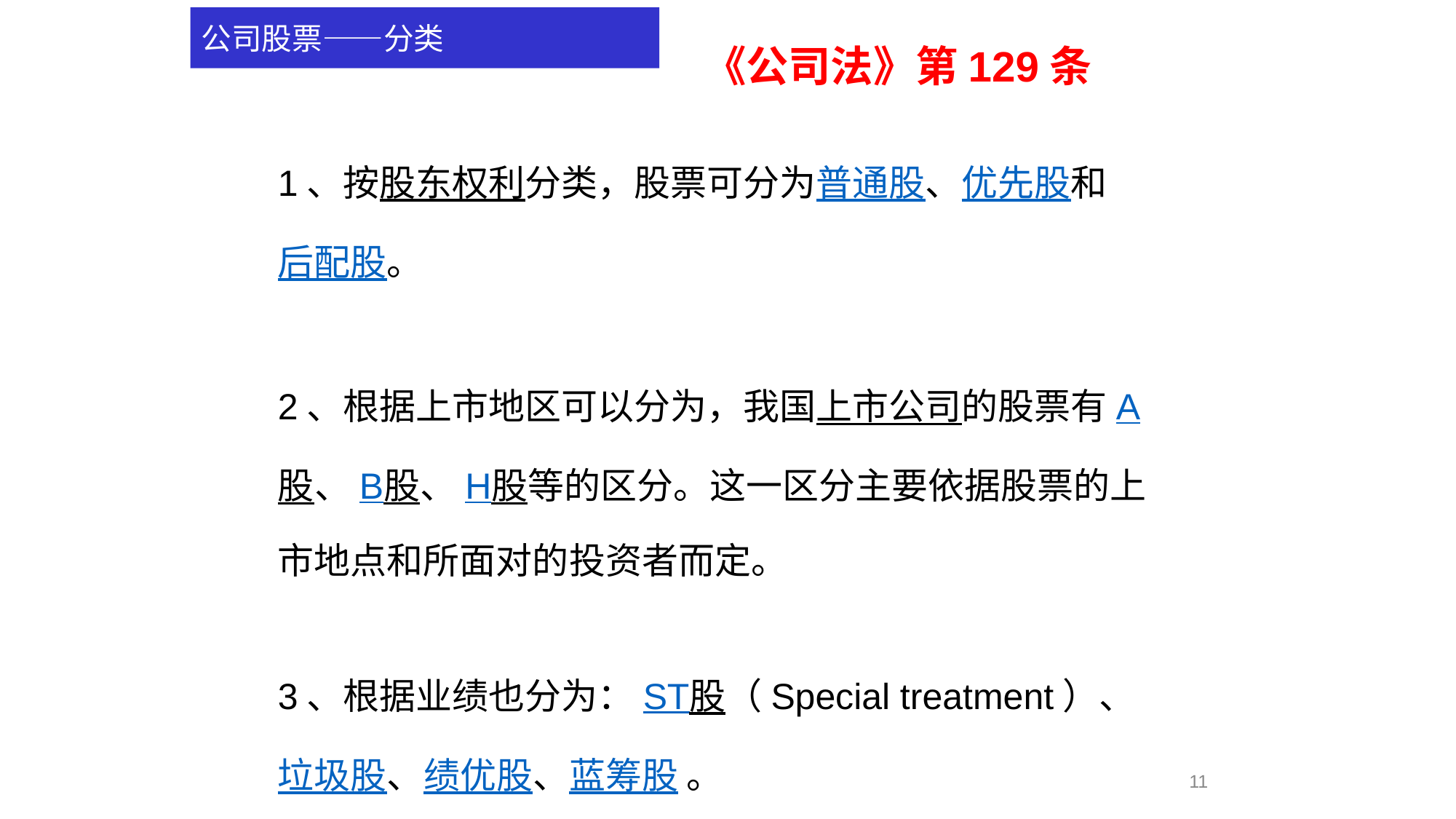

公司股票——分类
《公司法》第129条
1、按股东权利分类，股票可分为普通股、优先股和后配股。

2、根据上市地区可以分为，我国上市公司的股票有A股、B股、H股等的区分。这一区分主要依据股票的上市地点和所面对的投资者而定。

3、根据业绩也分为：ST股（Special treatment）、垃圾股、绩优股、蓝筹股 。
11